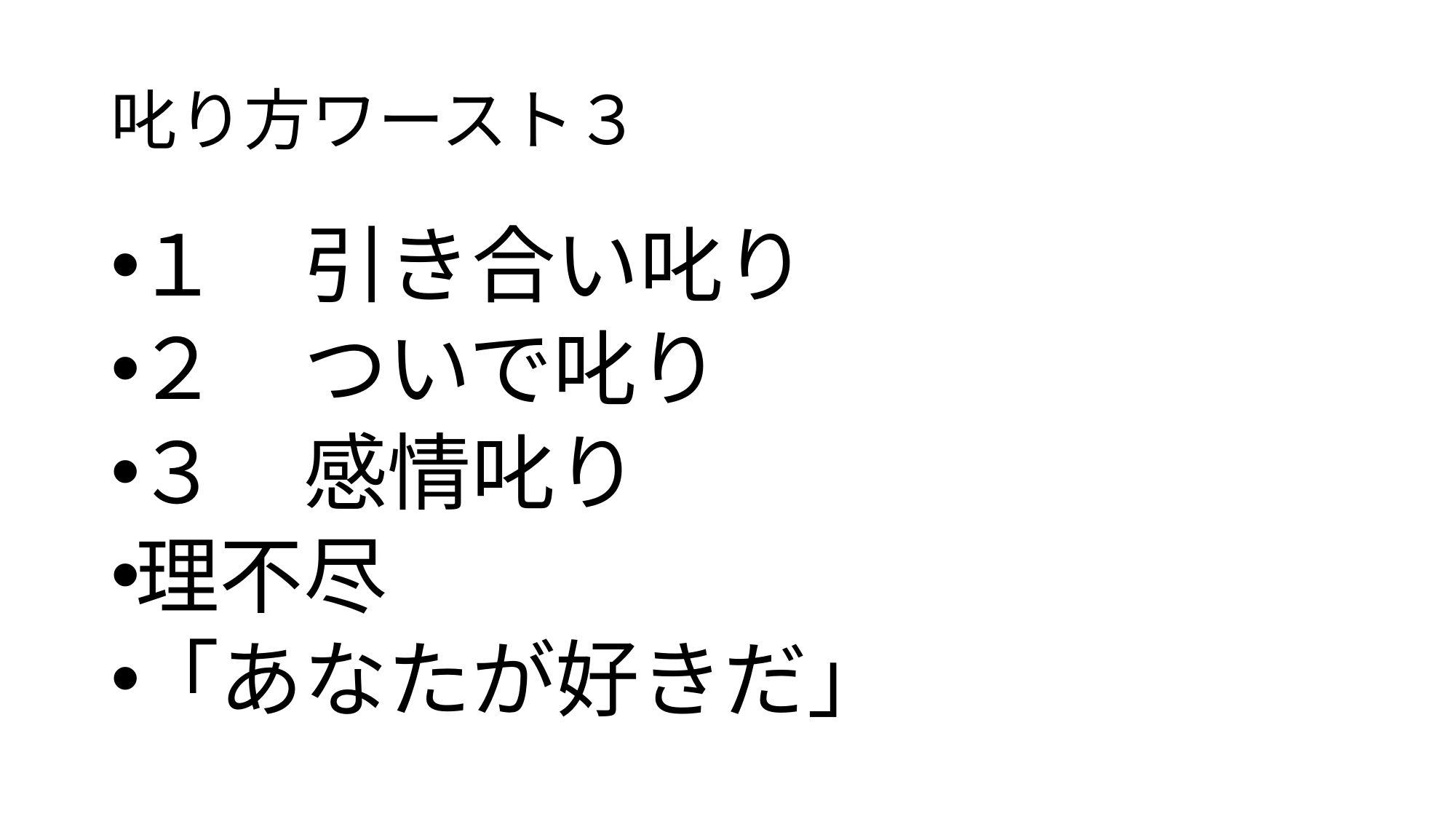

# 叱り方ワースト３
１　引き合い叱り
２　ついで叱り
３　感情叱り
理不尽
「あなたが好きだ」